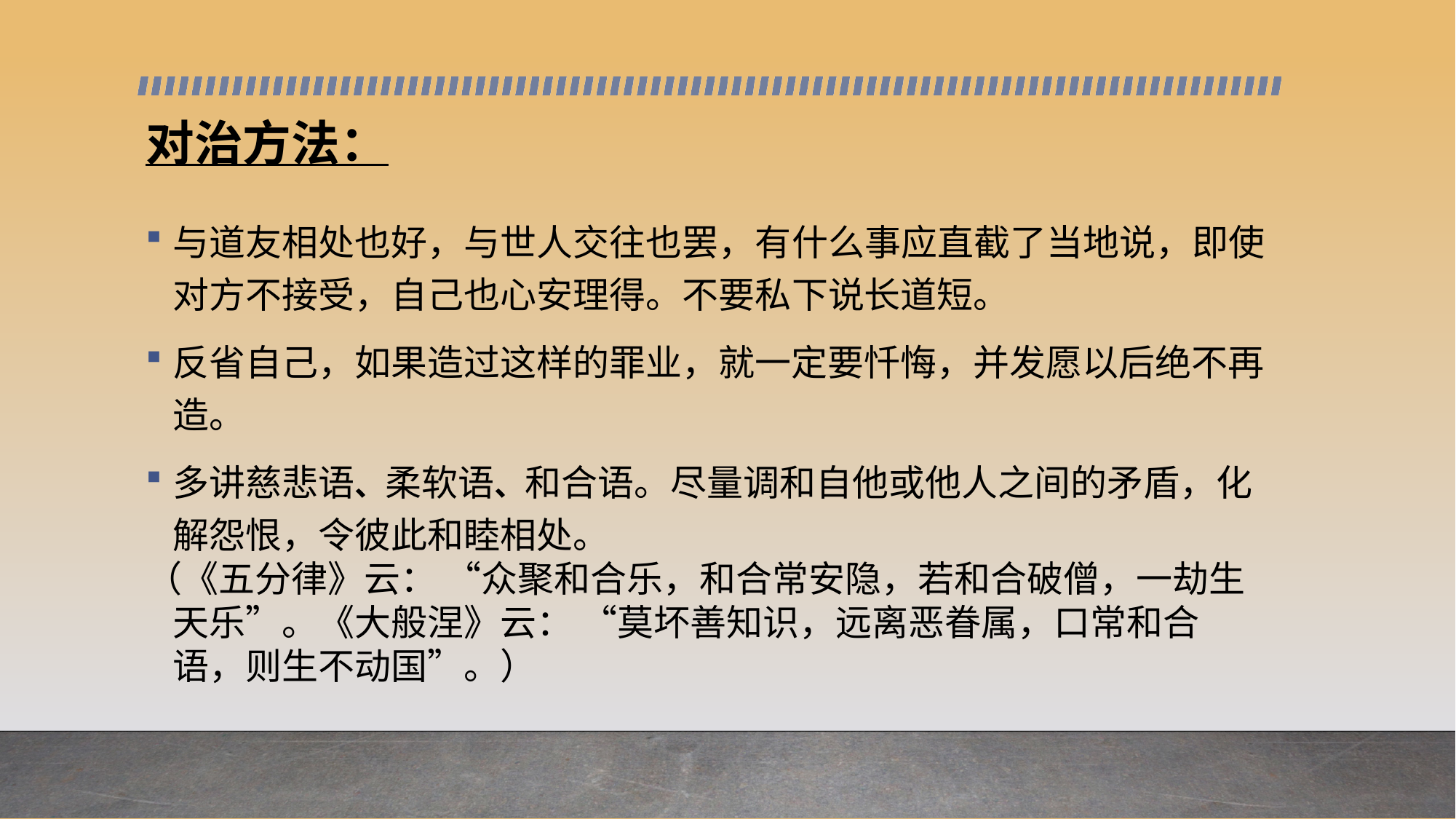

对治方法：
与道友相处也好，与世人交往也罢，有什么事应直截了当地说，即使对方不接受，自己也心安理得。不要私下说长道短。
反省自己，如果造过这样的罪业，就一定要忏悔，并发愿以后绝不再造。
多讲慈悲语、柔软语、和合语。尽量调和自他或他人之间的矛盾，化解怨恨，令彼此和睦相处。
（《五分律》云： “众聚和合乐，和合常安隐，若和合破僧，一劫生天乐”。《大般涅》云： “莫坏善知识，远离恶眷属，口常和合语，则生不动国”。）